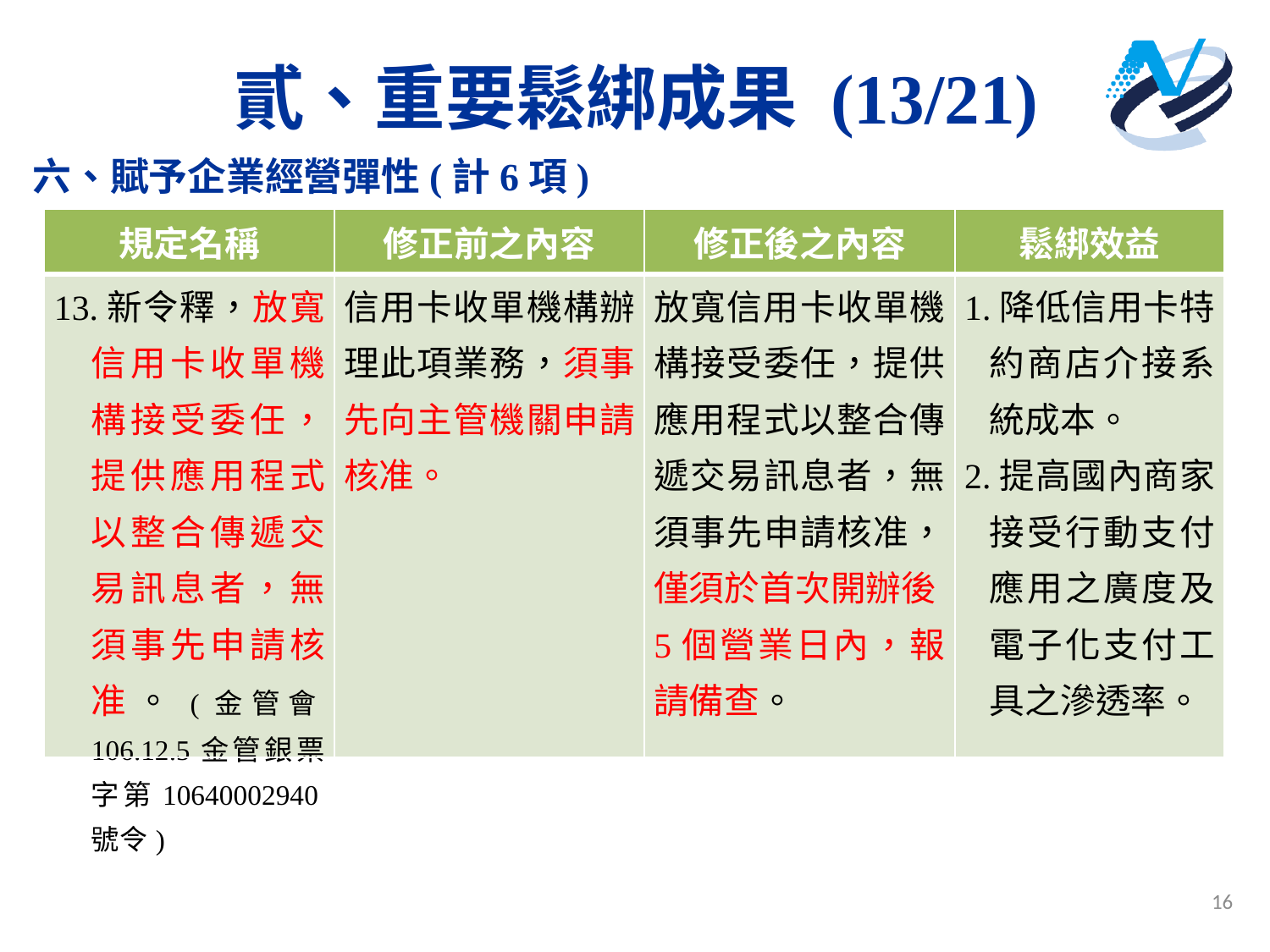

# 貳、重要鬆綁成果 (13/21)
六、賦予企業經營彈性(計6項)
| 規定名稱 | 修正前之內容 | 修正後之內容 | 鬆綁效益 |
| --- | --- | --- | --- |
| 13.新令釋，放寬信用卡收單機構接受委任，提供應用程式以整合傳遞交易訊息者，無須事先申請核准。(金管會106.12.5金管銀票字第10640002940號令) | 信用卡收單機構辦理此項業務，須事先向主管機關申請核准。 | 放寬信用卡收單機構接受委任，提供應用程式以整合傳遞交易訊息者，無須事先申請核准，僅須於首次開辦後5個營業日內，報請備查。 | 1.降低信用卡特約商店介接系統成本。 2.提高國內商家接受行動支付應用之廣度及電子化支付工具之滲透率。 |
16